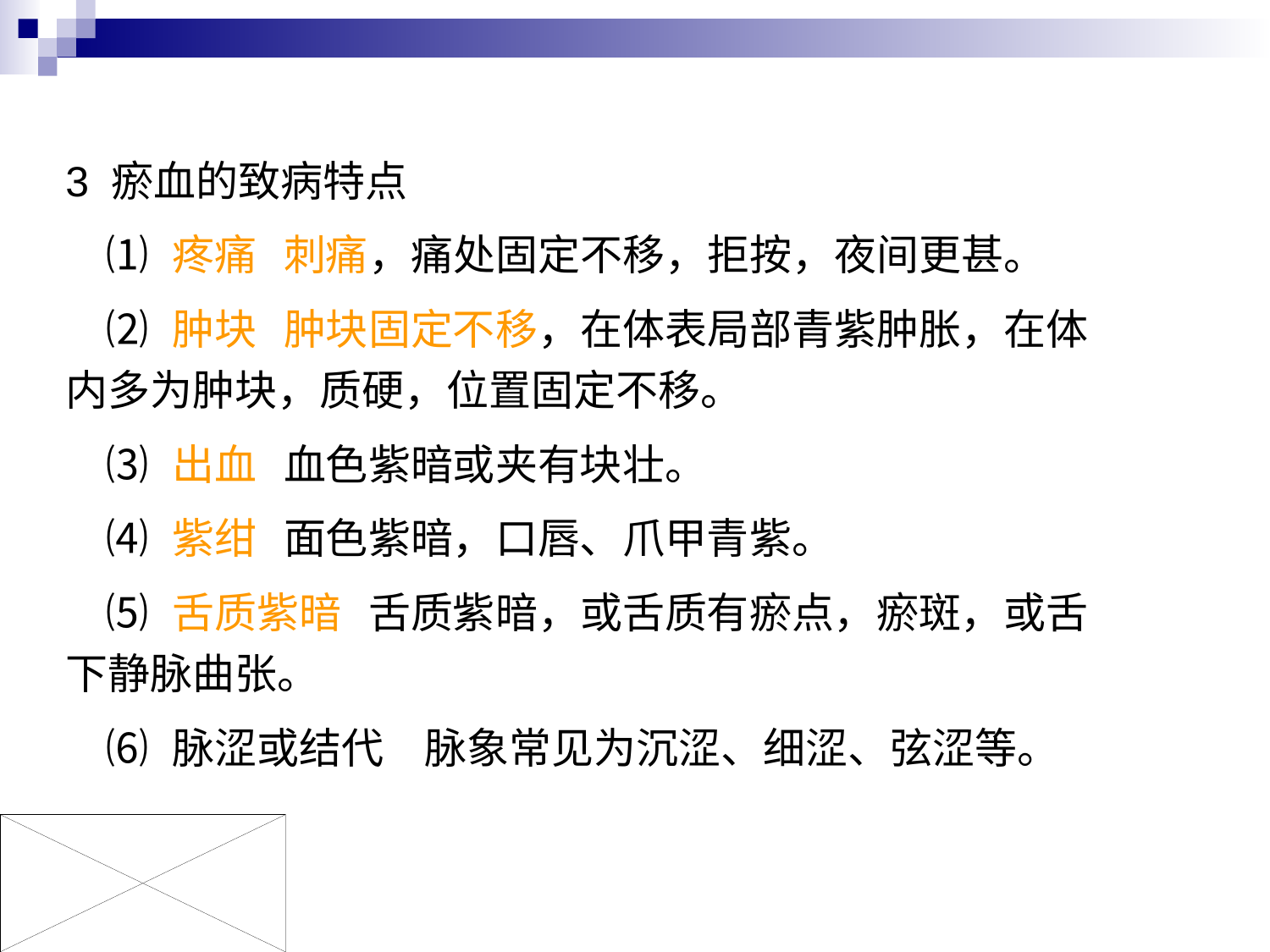

3 瘀血的致病特点
   ⑴ 疼痛  刺痛，痛处固定不移，拒按，夜间更甚。
   ⑵ 肿块  肿块固定不移，在体表局部青紫肿胀，在体内多为肿块，质硬，位置固定不移。
   ⑶ 出血  血色紫暗或夹有块壮。
   ⑷ 紫绀  面色紫暗，口唇、爪甲青紫。
   ⑸ 舌质紫暗  舌质紫暗，或舌质有瘀点，瘀斑，或舌下静脉曲张。
   ⑹ 脉涩或结代   脉象常见为沉涩、细涩、弦涩等。